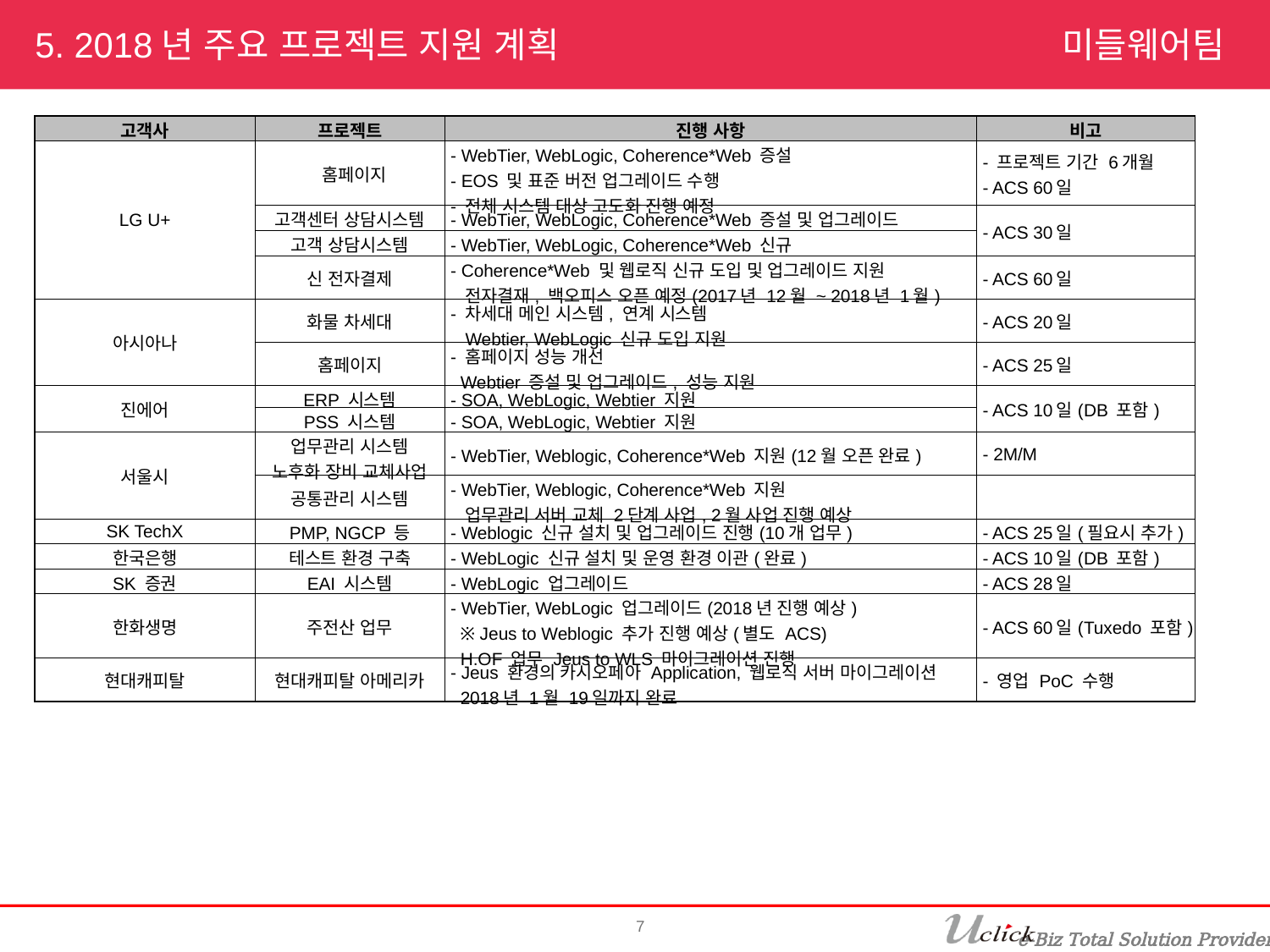

5. 2018년 주요 프로젝트 지원 계획
미들웨어팀
| 고객사 | 프로젝트 | 진행 사항 | 비고 |
| --- | --- | --- | --- |
| LG U+ | 홈페이지 | - WebTier, WebLogic, Coherence\*Web 증설 - EOS 및 표준 버전 업그레이드 수행 - 전체 시스템 대상 고도화 진행 예정 | - 프로젝트 기간 6개월 - ACS 60일 |
|  | 고객센터 상담시스템 | - WebTier, WebLogic, Coherence\*Web 증설 및 업그레이드 | - ACS 30일 |
|  | 고객 상담시스템 | - WebTier, WebLogic, Coherence\*Web 신규 |  |
|  | 신 전자결제 | - Coherence\*Web 및 웹로직 신규 도입 및 업그레이드 지원 전자결재, 백오피스 오픈 예정(2017년 12월 ~ 2018년 1월) | - ACS 60일 |
| 아시아나 | 화물 차세대 | - 차세대 메인 시스템, 연계 시스템 Webtier, WebLogic 신규 도입 지원 | - ACS 20일 |
|  | 홈페이지 | - 홈페이지 성능 개선 Webtier 증설 및 업그레이드, 성능 지원 | - ACS 25일 |
| 진에어 | ERP 시스템 | - SOA, WebLogic, Webtier 지원 | - ACS 10일(DB 포함) |
|  | PSS 시스템 | - SOA, WebLogic, Webtier 지원 |  |
| 서울시 | 업무관리 시스템 노후화 장비 교체사업 | - WebTier, Weblogic, Coherence\*Web 지원(12월 오픈 완료) | - 2M/M |
|  | 공통관리 시스템 | - WebTier, Weblogic, Coherence\*Web 지원 업무관리 서버 교체 2단계 사업, 2월 사업 진행 예상 |  |
| SK TechX | PMP, NGCP 등 | - Weblogic 신규 설치 및 업그레이드 진행(10개 업무) | - ACS 25일(필요시 추가) |
| 한국은행 | 테스트 환경 구축 | - WebLogic 신규 설치 및 운영 환경 이관(완료) | - ACS 10일(DB 포함) |
| SK 증권 | EAI 시스템 | - WebLogic 업그레이드 | - ACS 28일 |
| 한화생명 | 주전산 업무 | - WebTier, WebLogic 업그레이드(2018년 진행 예상) ※ Jeus to Weblogic 추가 진행 예상(별도 ACS) H.OF 업무 Jeus to WLS 마이그레이션 진행 | - ACS 60일(Tuxedo 포함) |
| 현대캐피탈 | 현대캐피탈 아메리카 | - Jeus 환경의 카시오페아 Application, 웹로직 서버 마이그레이션 2018년 1월 19일까지 완료 | - 영업 PoC 수행 |